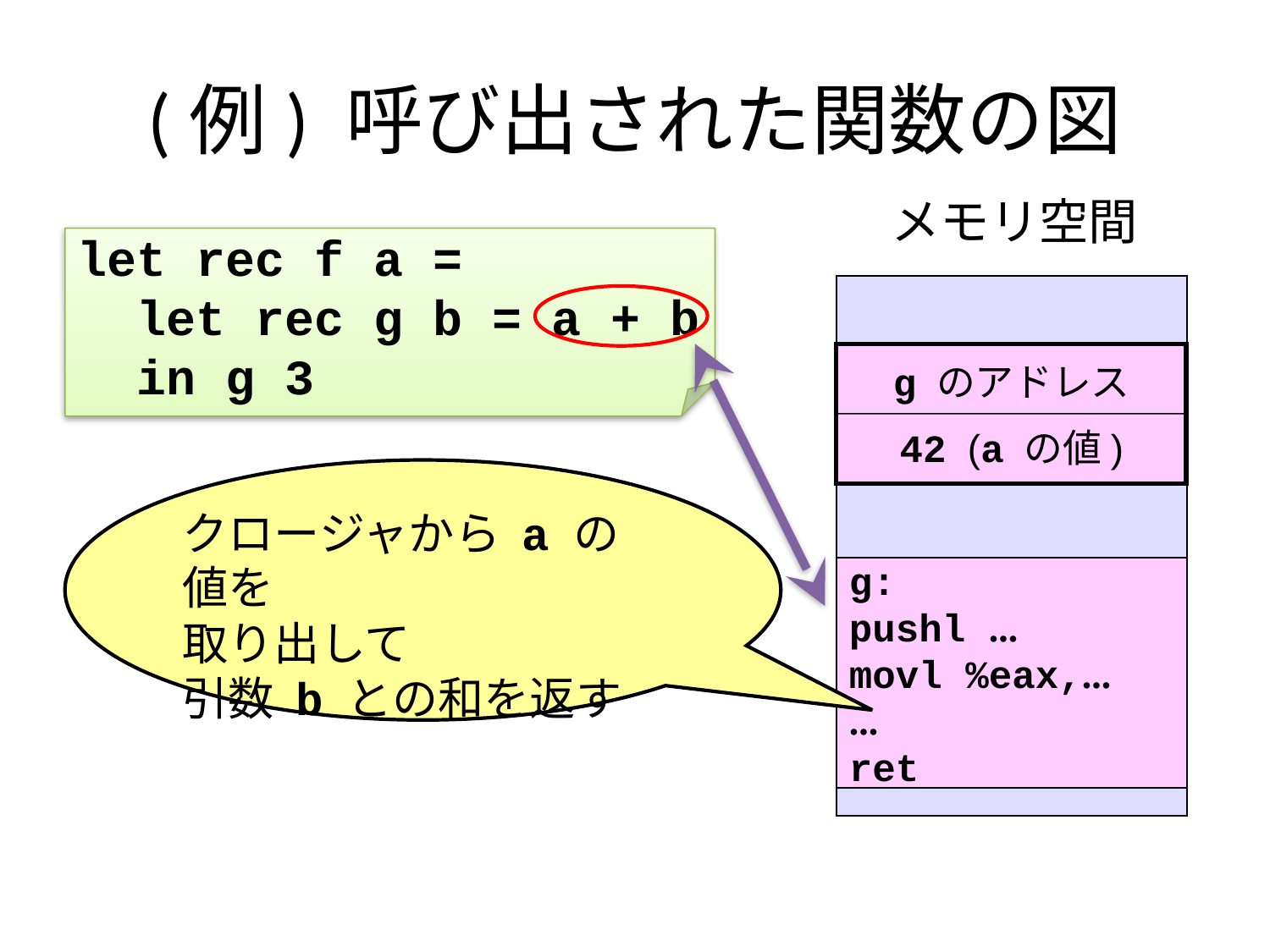

# (例) 呼び出された関数の図
メモリ空間

let rec f a =
  let rec g b = a + b
  in g 3

g のアドレス
42  (a の値)

クロージャから a の値を
取り出して
引数 b との和を返す
g:
pushl ...
movl %eax,...
...
ret